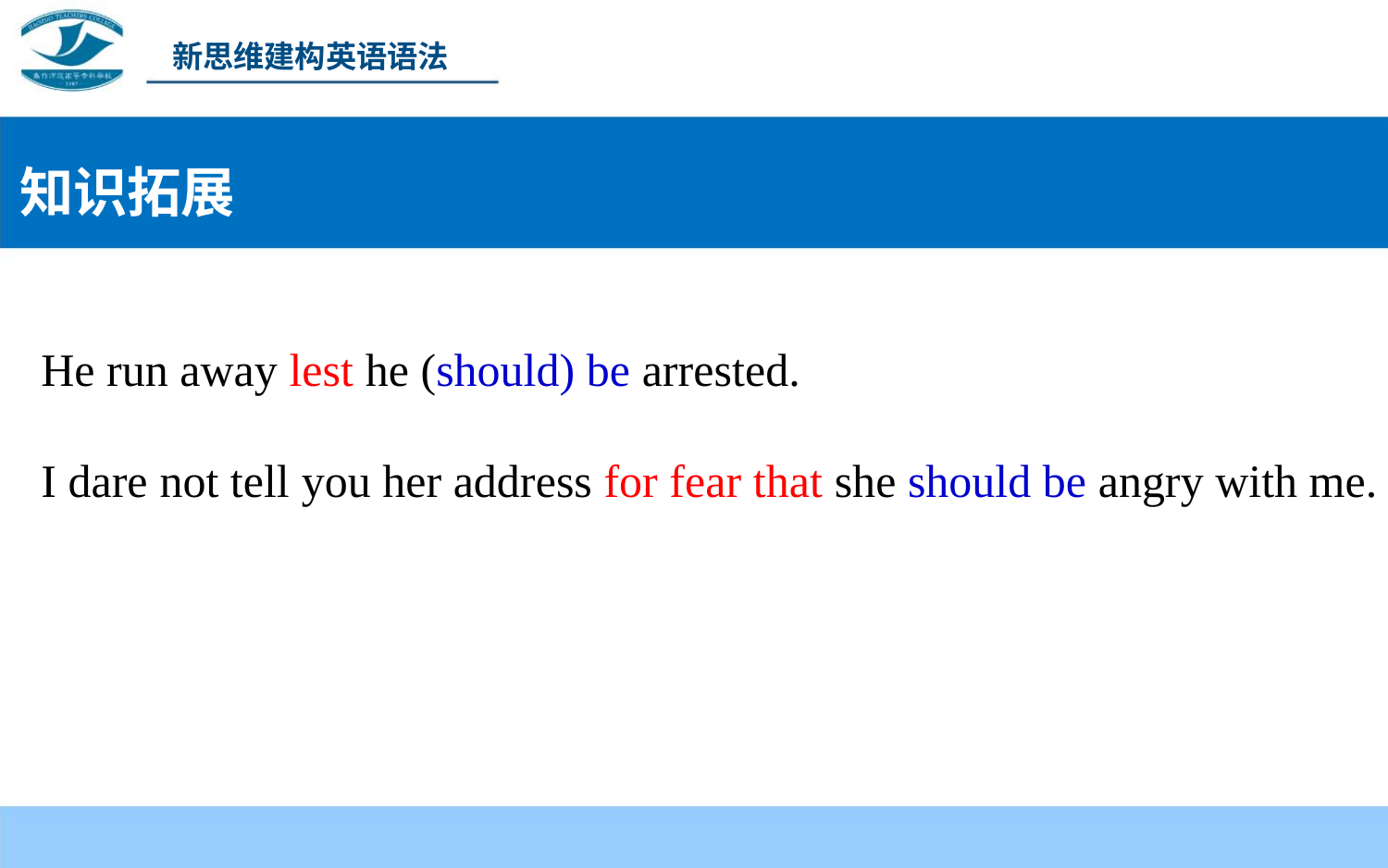

新思维建构英语语法
知识拓展
He run away lest he (should) be arrested.
I dare not tell you her address for fear that she should be angry with me.